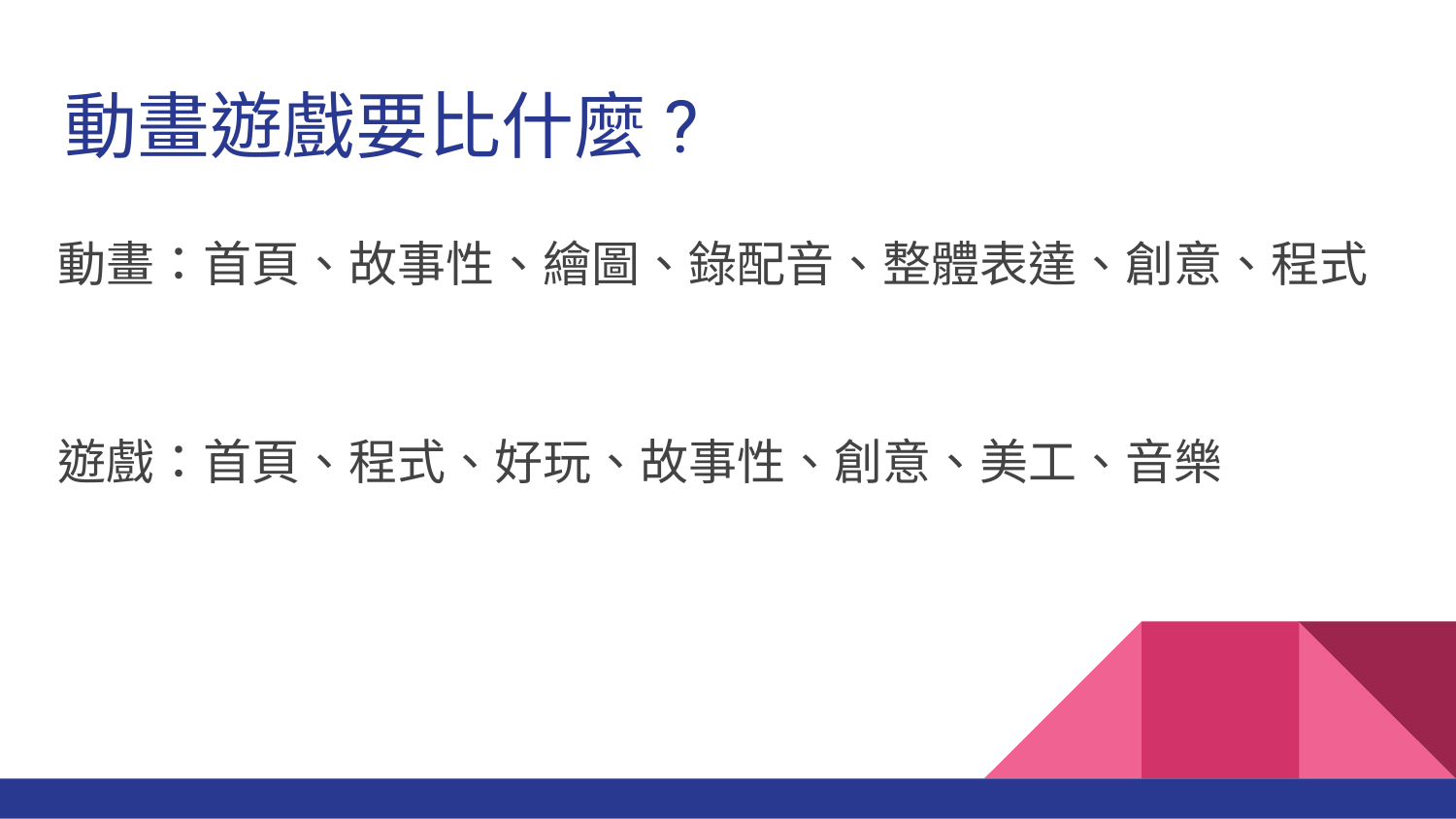

# 動畫遊戲要比什麼?
動畫：首頁、故事性、繪圖、錄配音、整體表達、創意、程式

遊戲：首頁、程式、好玩、故事性、創意、美工、音樂